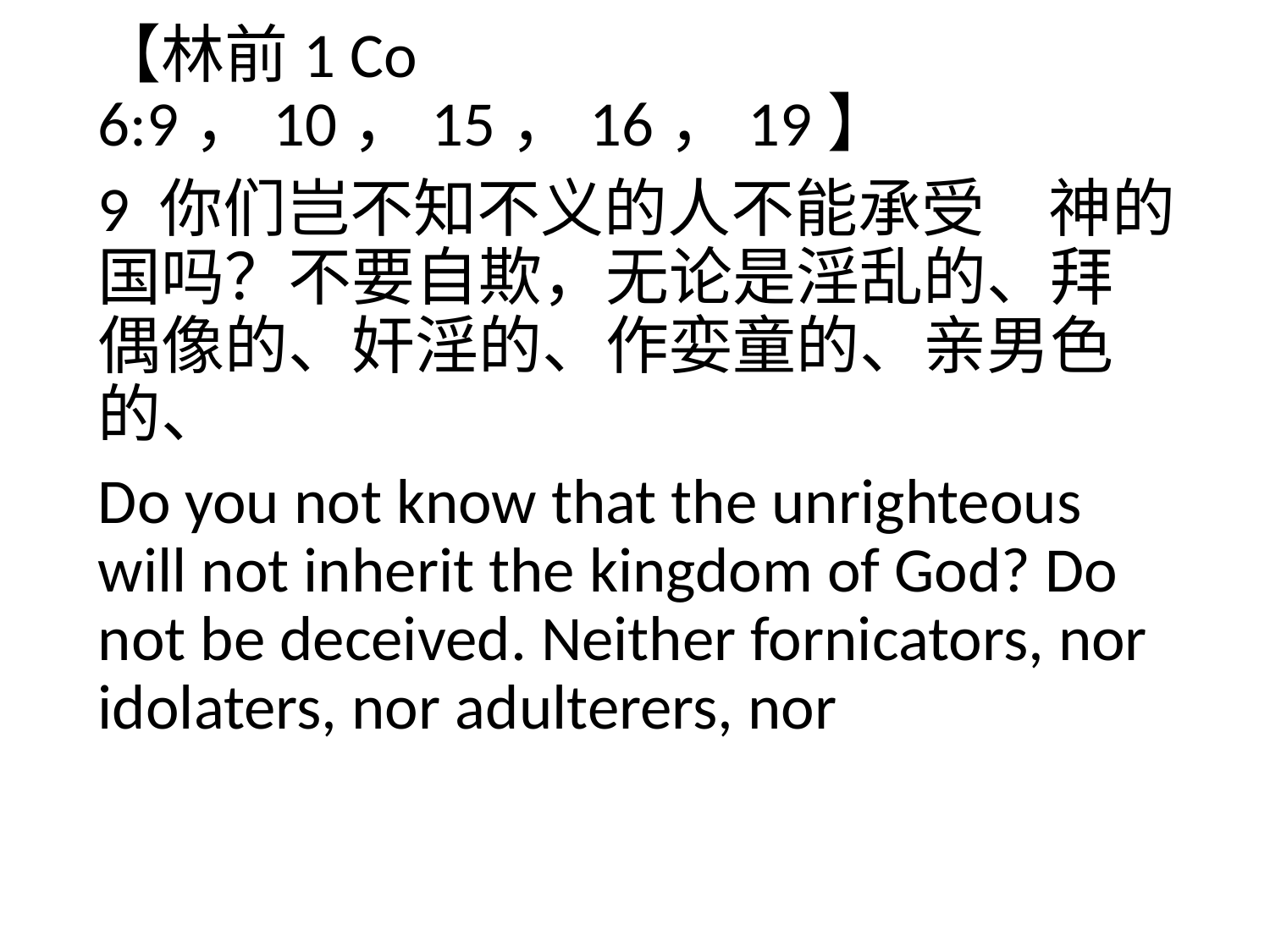

【林前1 Co 6:9，10，15，16，19】
9 你们岂不知不义的人不能承受　神的国吗？不要自欺，无论是淫乱的、拜偶像的、奸淫的、作娈童的、亲男色的、
Do you not know that the unrighteous will not inherit the kingdom of God? Do not be deceived. Neither fornicators, nor idolaters, nor adulterers, nor